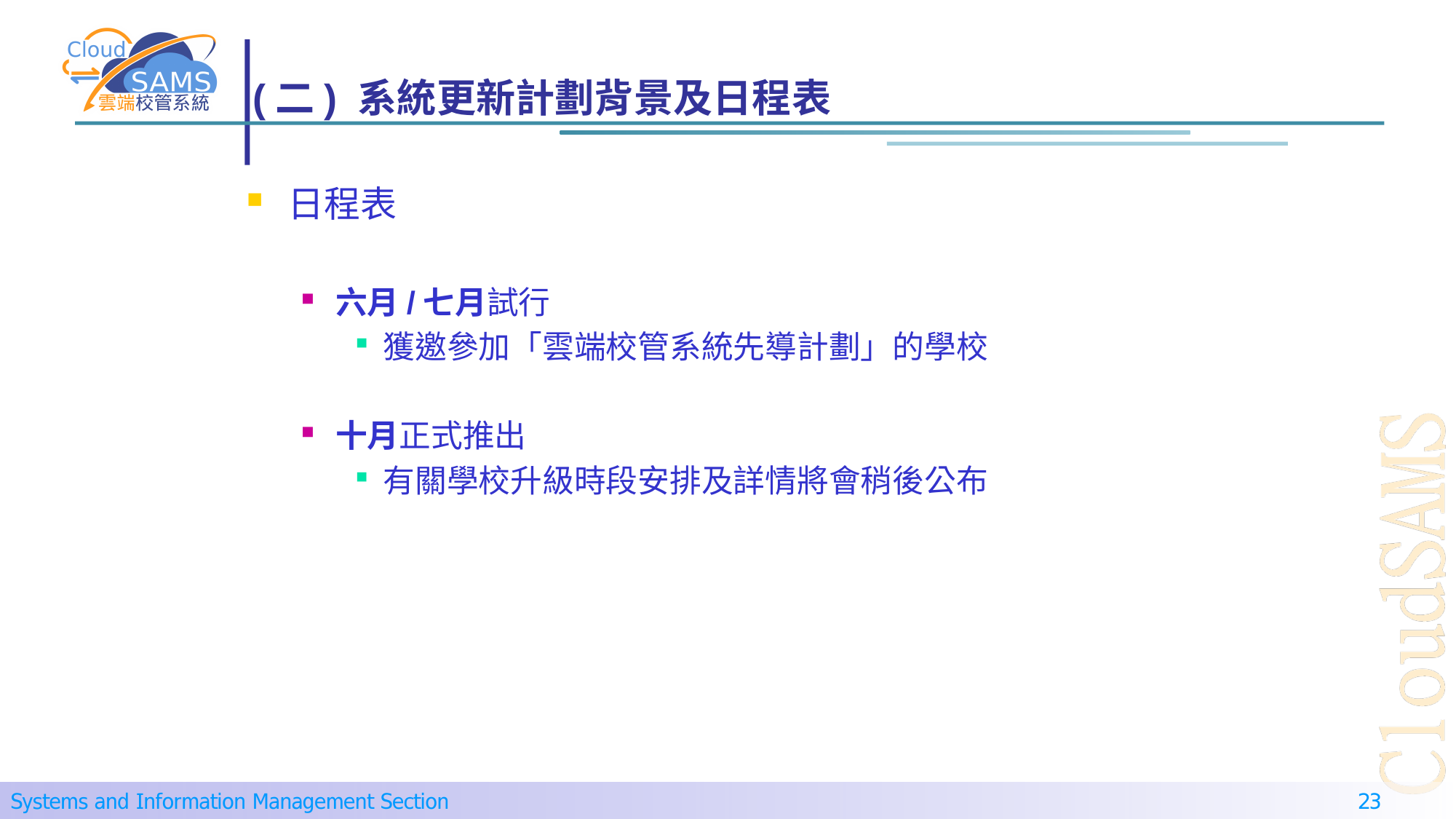

# (二) 系統更新計劃背景及日程表
日程表

六月/七月試行
獲邀參加「雲端校管系統先導計劃」的學校

十月正式推出
有關學校升級時段安排及詳情將會稍後公布